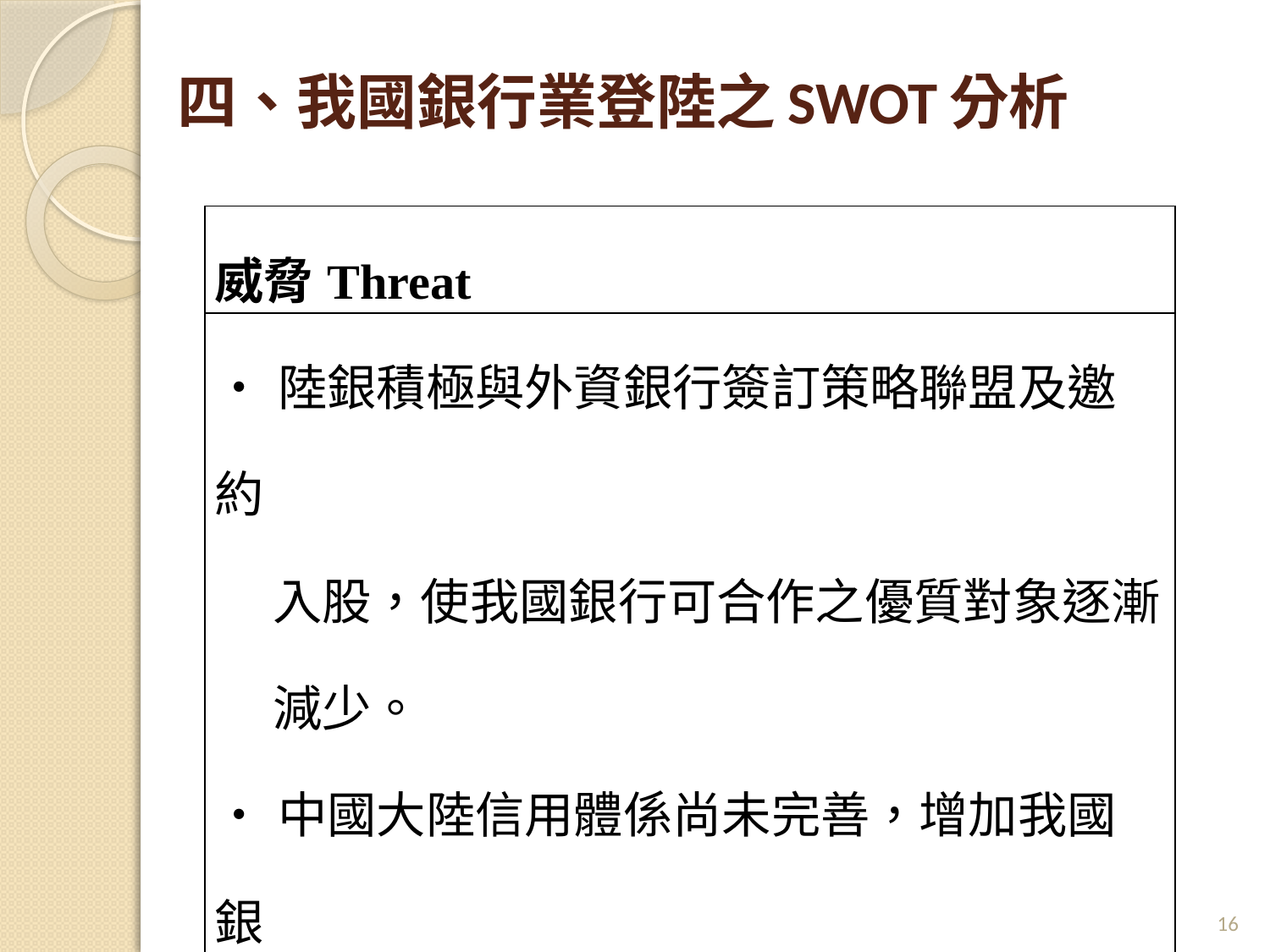

# 四、我國銀行業登陸之SWOT分析
| 威脅Threat |
| --- |
| ‧陸銀積極與外資銀行簽訂策略聯盟及邀約 入股，使我國銀行可合作之優質對象逐漸 減少。 ‧中國大陸信用體係尚未完善，增加我國銀 行登陸從事徵信業務之困難度及風險。 ‧人才被挖角隱憂。 |
16